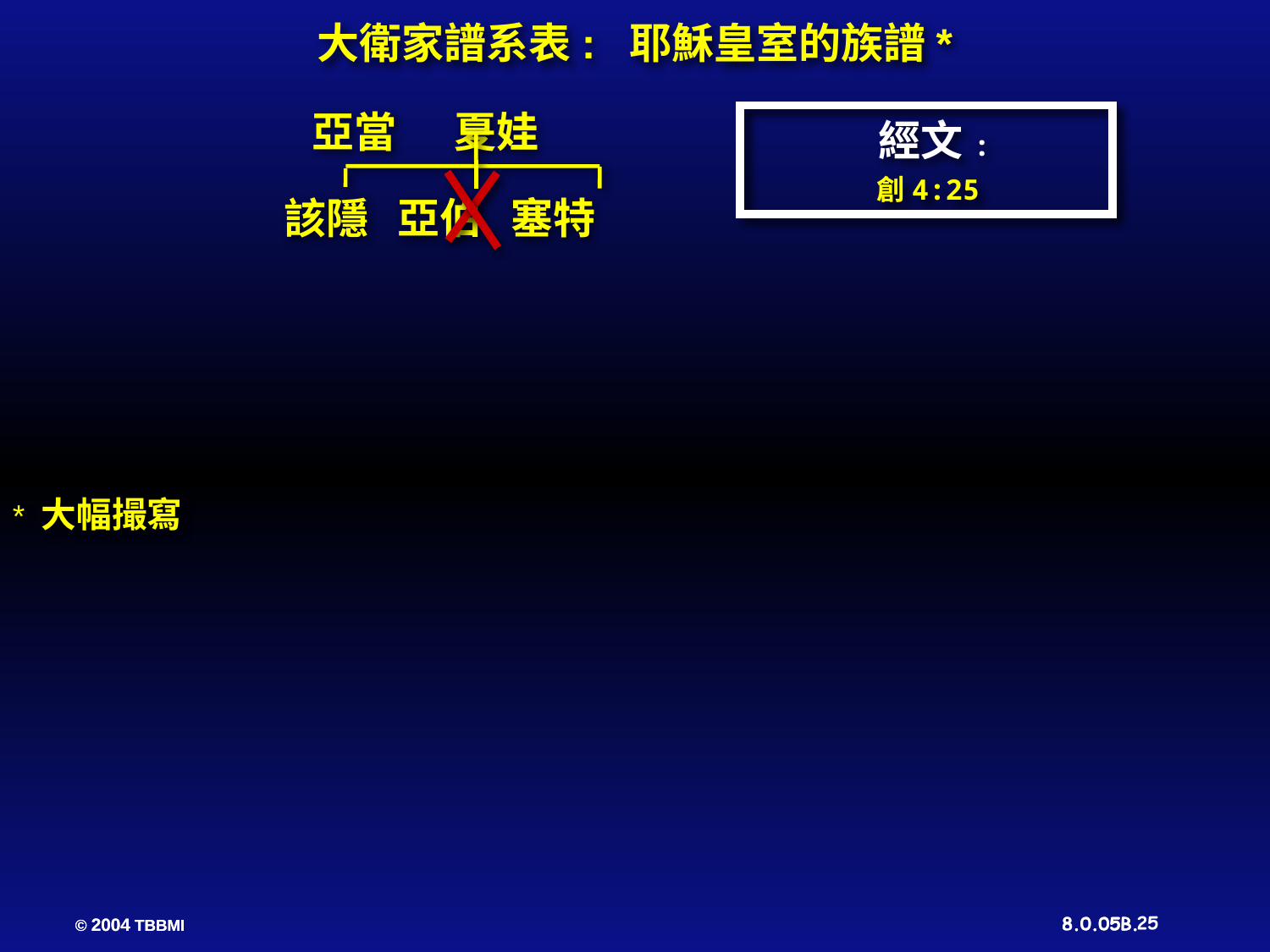

大衛家譜系表:  耶穌皇室的族譜*
亞當      夏娃

經文:

創4:25

該隱   亞伯   塞特

* 大幅撮寫

25